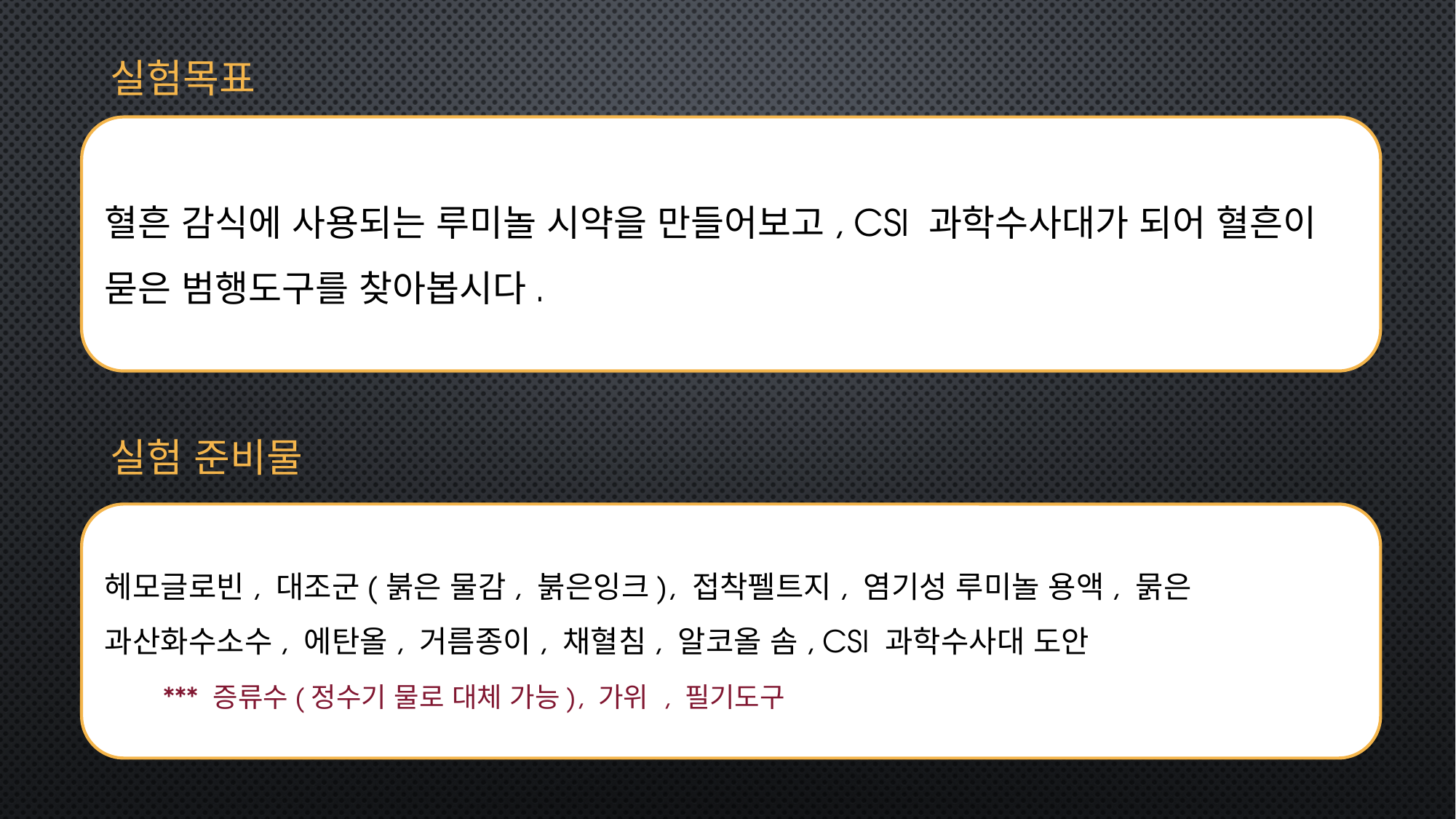

실험목표
혈흔 감식에 사용되는 루미놀 시약을 만들어보고, CSI 과학수사대가 되어 혈흔이 묻은 범행도구를 찾아봅시다.
실험 준비물
헤모글로빈, 대조군(붉은 물감, 붉은잉크), 접착펠트지, 염기성 루미놀 용액, 묽은 과산화수소수, 에탄올, 거름종이, 채혈침, 알코올 솜, CSI 과학수사대 도안
       *** 증류수(정수기 물로 대체 가능), 가위 , 필기도구